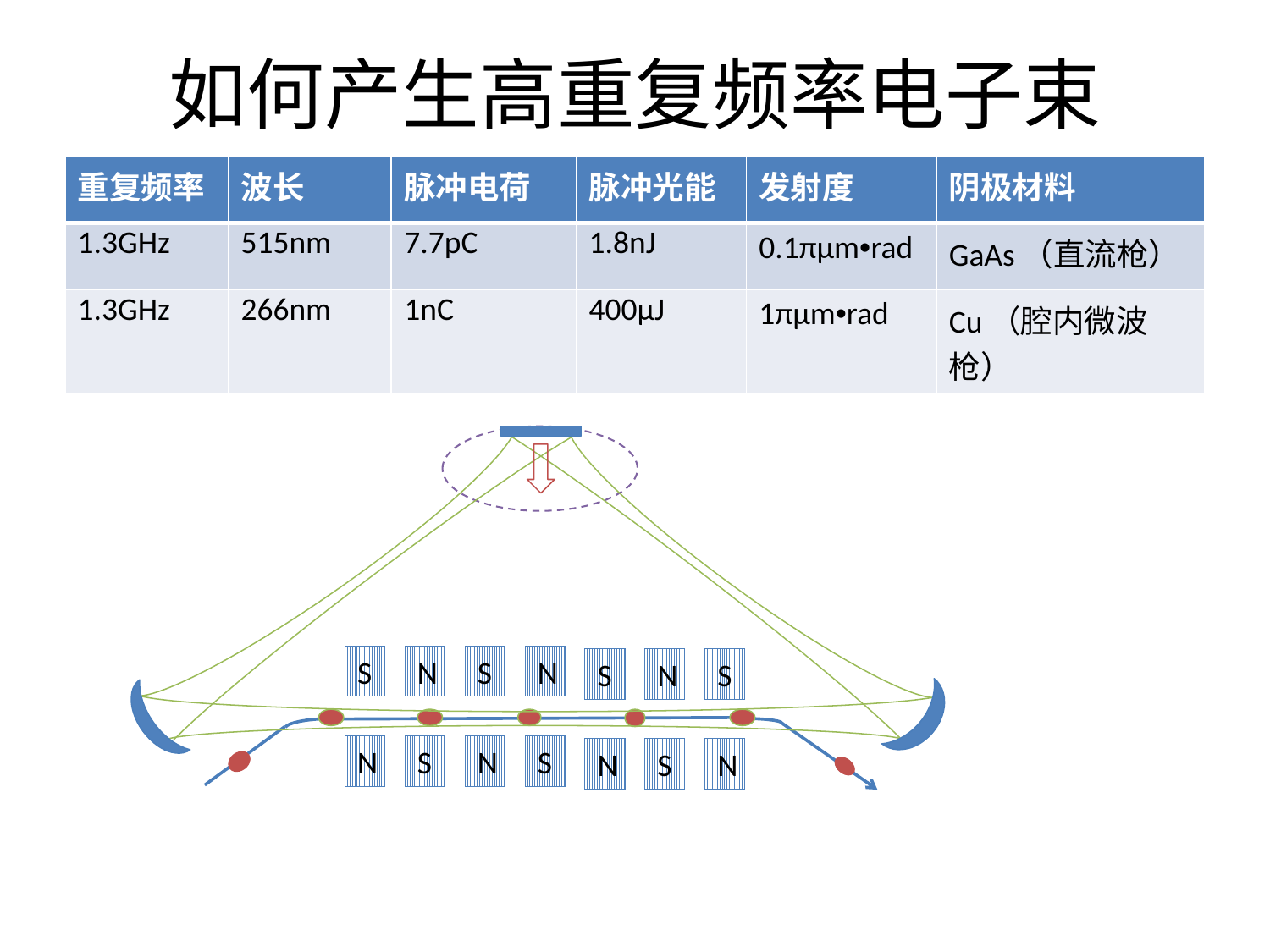

# 如何产生高重复频率电子束
| 重复频率 | 波长 | 脉冲电荷 | 脉冲光能 | 发射度 | 阴极材料 |
| --- | --- | --- | --- | --- | --- |
| 1.3GHz | 515nm | 7.7pC | 1.8nJ | 0.1πμm•rad | GaAs（直流枪） |
| 1.3GHz | 266nm | 1nC | 400μJ | 1πμm•rad | Cu（腔内微波枪） |

S
N
S
N
S
N
S

N
S
N
S
N
S
N